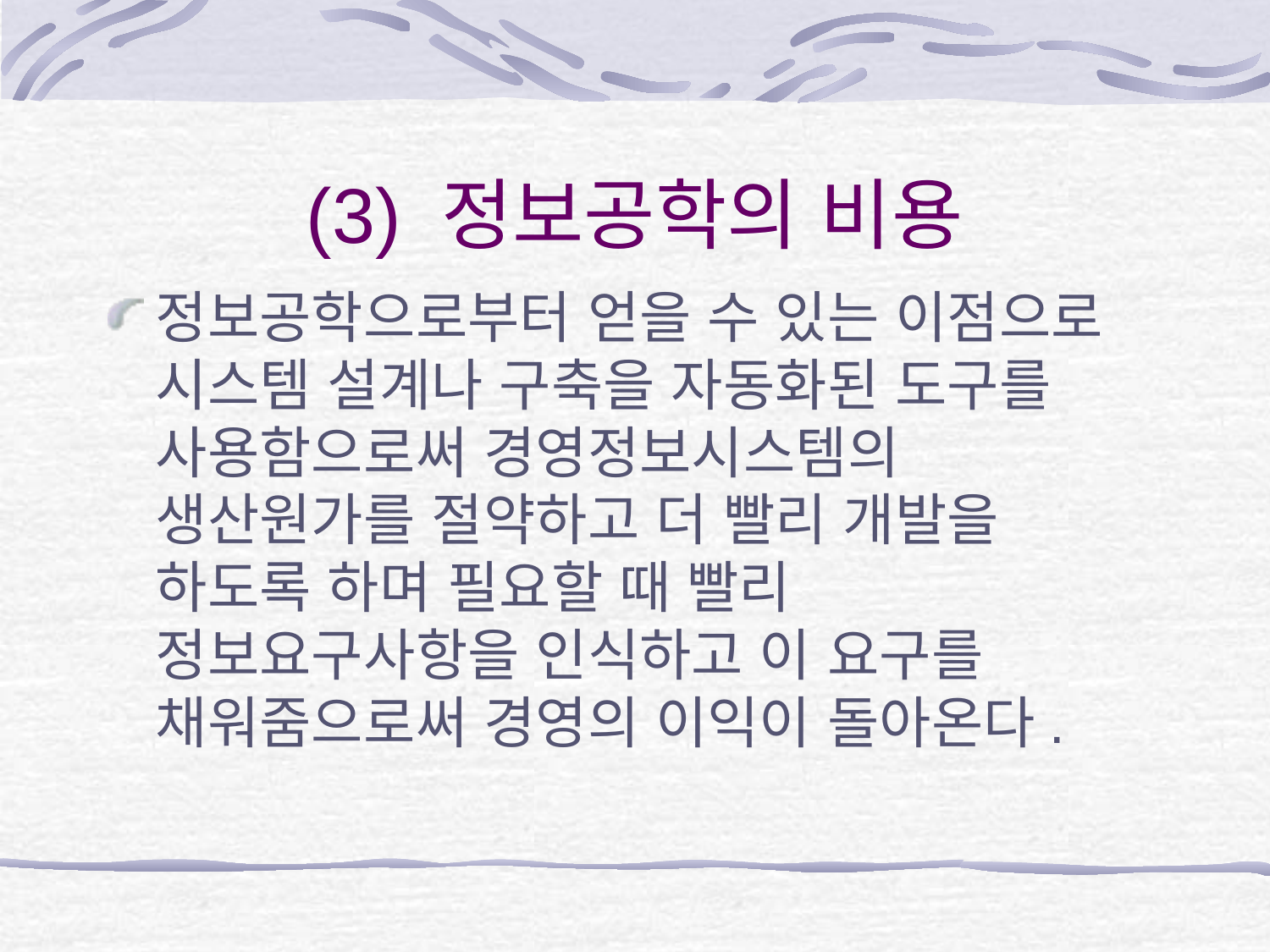

# (3) 정보공학의 비용
정보공학으로부터 얻을 수 있는 이점으로 시스템 설계나 구축을 자동화된 도구를 사용함으로써 경영정보시스템의 생산원가를 절약하고 더 빨리 개발을 하도록 하며 필요할 때 빨리 정보요구사항을 인식하고 이 요구를 채워줌으로써 경영의 이익이 돌아온다.